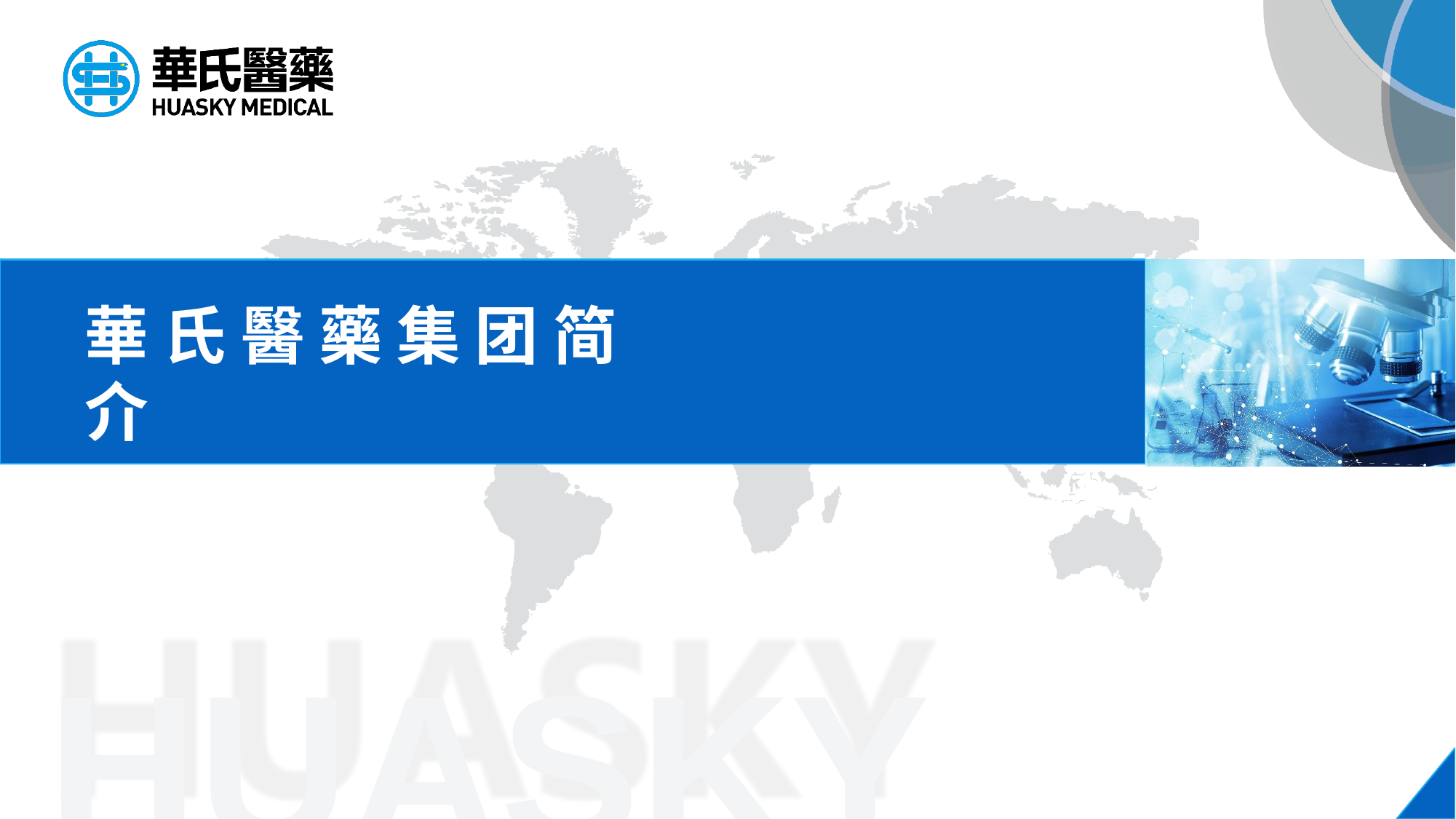

華 氏 醫 藥 集 团 简 介
赋能医药创新	加速行业发展

HUASKY